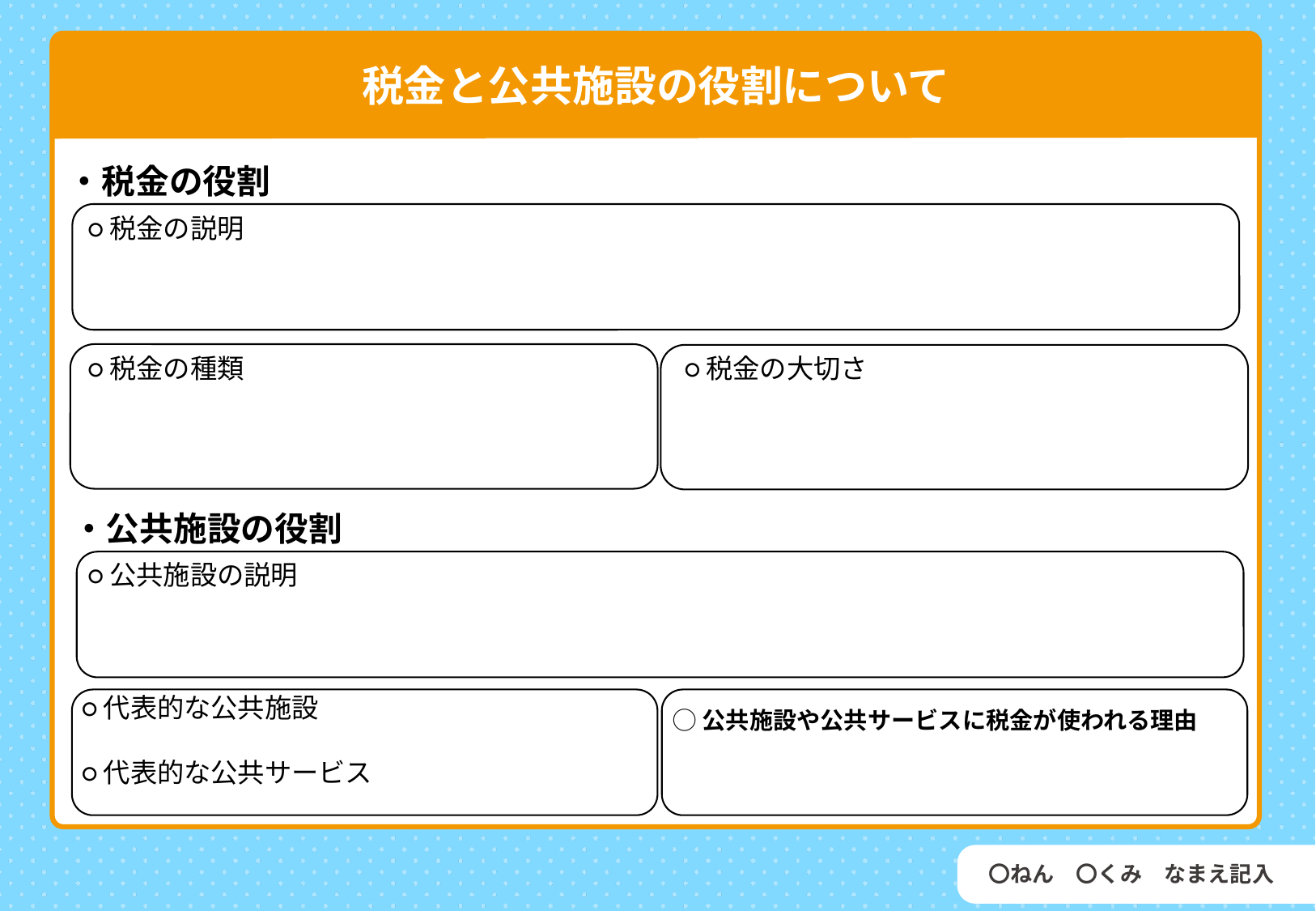

税金とは
税金と公共施設の役割について
・税金の役割

○税金の説明

○税金の種類

○税金の大切さ
・公共施設の役割

○公共施設の説明

発見
○代表的な公共施設

○代表的な公共サービス

◯公共施設や公共サービスに税金が使われる理由
〇ねん　〇くみ　なまえ記入